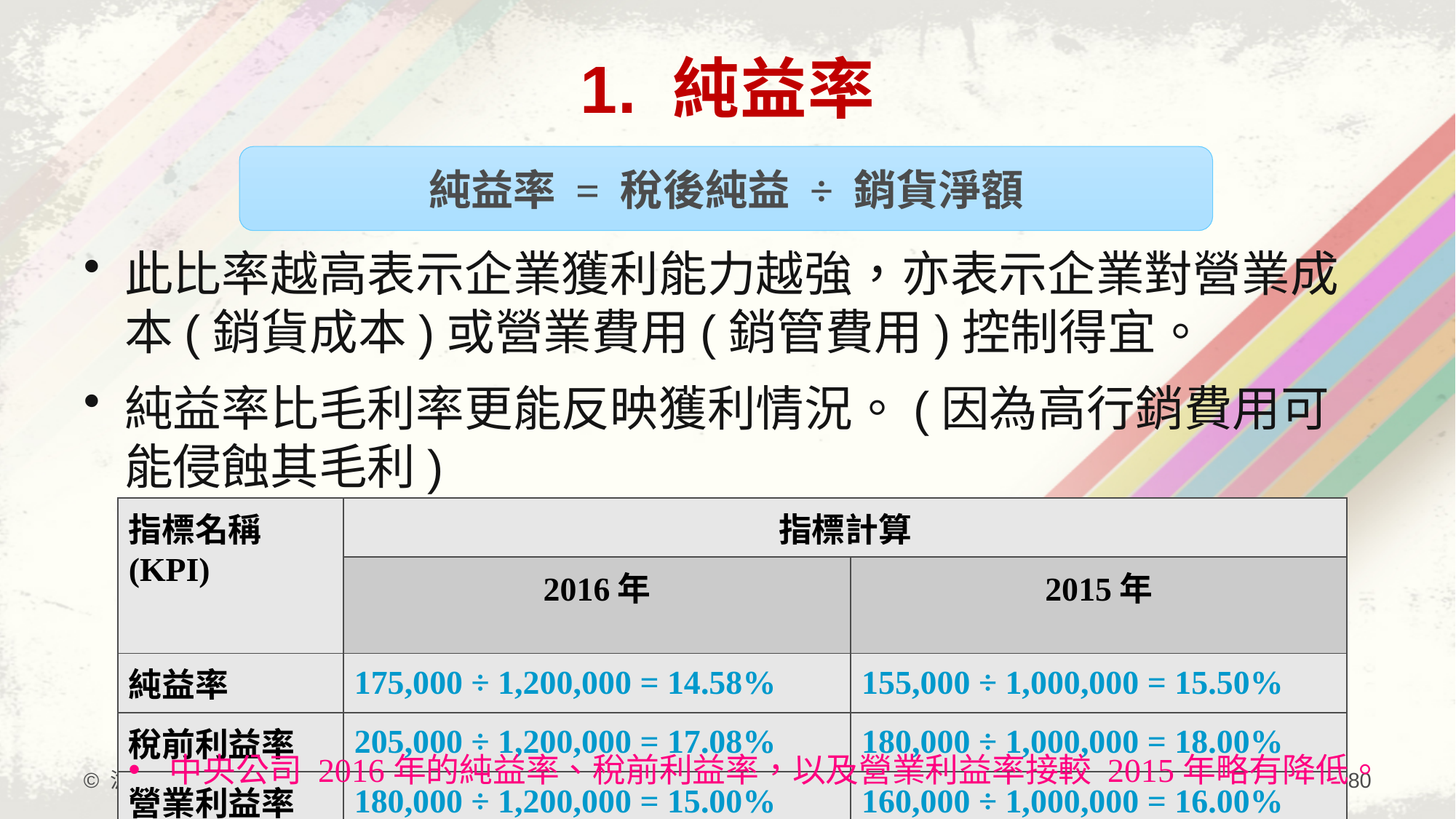

# 1. 純益率
純益率 = 稅後純益 ÷ 銷貨淨額
此比率越高表示企業獲利能力越強，亦表示企業對營業成本(銷貨成本)或營業費用(銷管費用)控制得宜。
純益率比毛利率更能反映獲利情況。(因為高行銷費用可能侵蝕其毛利)

| 指標名稱 (KPI) | 指標計算 |  |
| --- | --- | --- |
|  | 2016年 | 2015年 |
| 純益率 | 175,000 ÷ 1,200,000 = 14.58% | 155,000 ÷ 1,000,000 = 15.50% |
| 稅前利益率 | 205,000 ÷ 1,200,000 = 17.08% | 180,000 ÷ 1,000,000 = 18.00% |
| 營業利益率 | 180,000 ÷ 1,200,000 = 15.00% | 160,000 ÷ 1,000,000 = 16.00% |
中央公司 2016年的純益率、稅前利益率，以及營業利益率接較 2015年略有降低。
© 滄海圖書
80